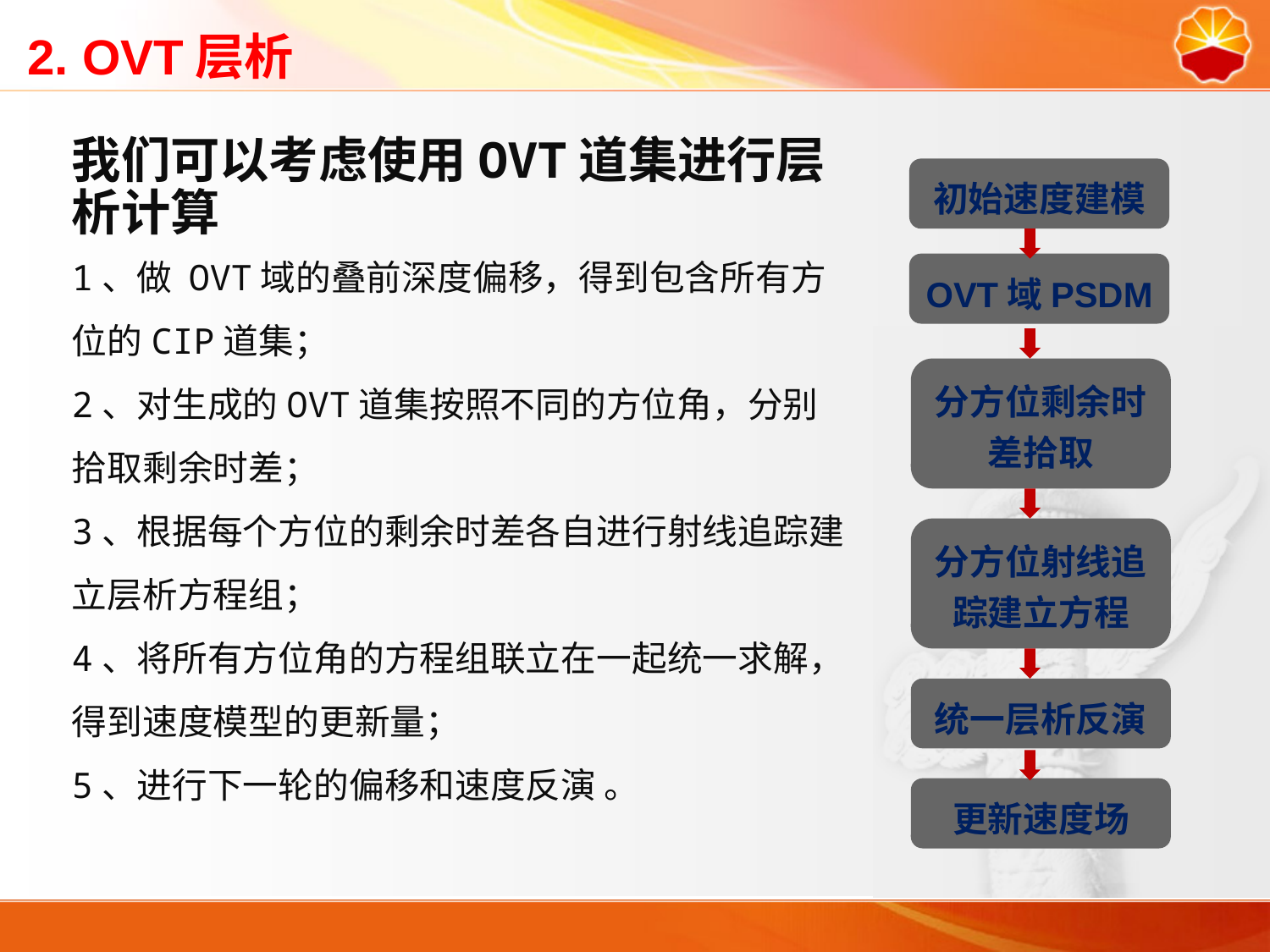

2. OVT层析
我们可以考虑使用OVT道集进行层析计算
初始速度建模
1、做 OVT域的叠前深度偏移，得到包含所有方位的CIP道集；
2、对生成的OVT道集按照不同的方位角，分别拾取剩余时差；
3、根据每个方位的剩余时差各自进行射线追踪建立层析方程组；
4、将所有方位角的方程组联立在一起统一求解，得到速度模型的更新量；
5、进行下一轮的偏移和速度反演 。

OVT域PSDM

分方位剩余时差拾取

分方位射线追踪建立方程

统一层析反演

更新速度场